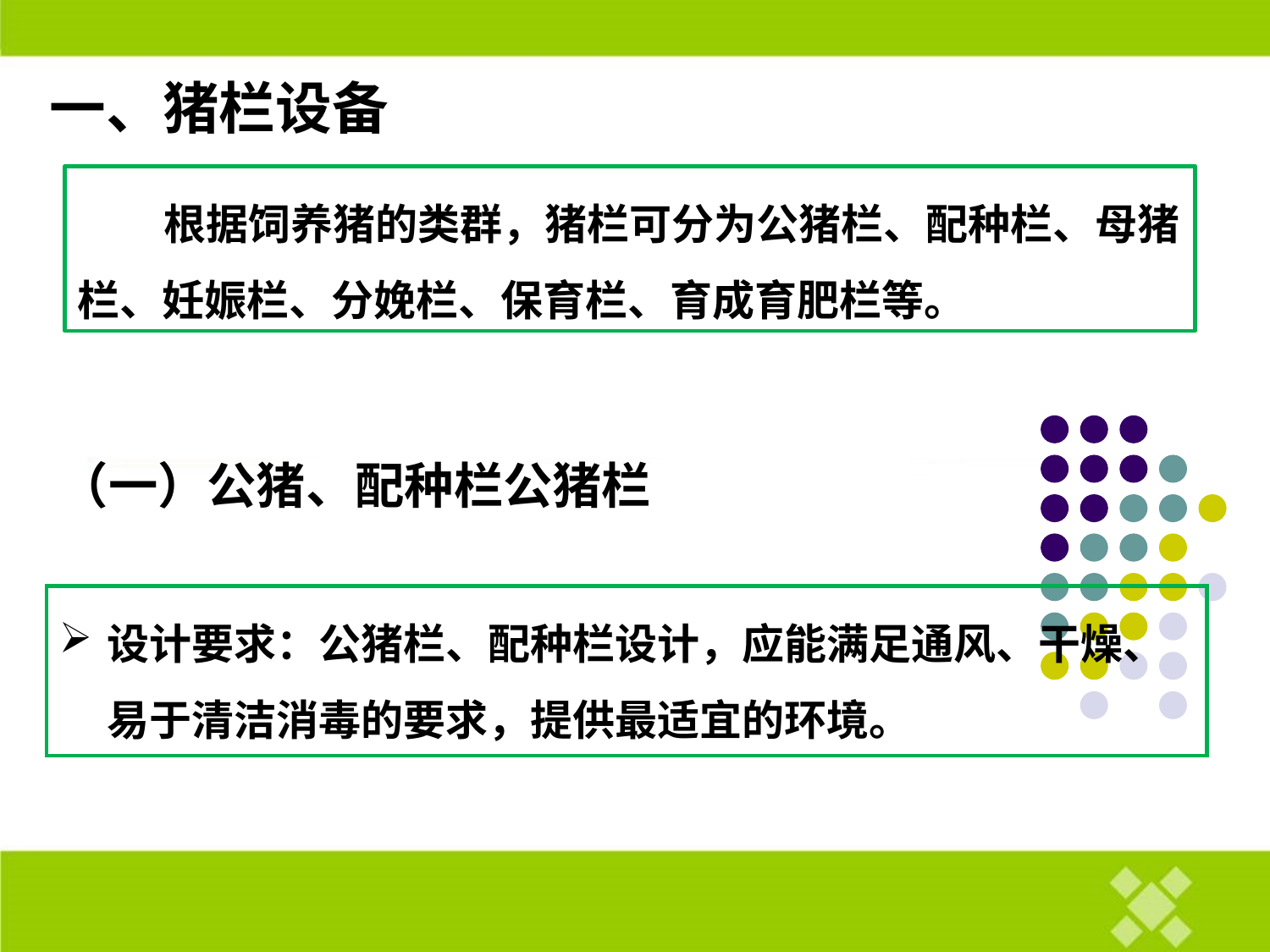

一、猪栏设备
        根据饲养猪的类群，猪栏可分为公猪栏、配种栏、母猪栏、妊娠栏、分娩栏、保育栏、育成育肥栏等。
（一）公猪、配种栏公猪栏
设计要求：公猪栏、配种栏设计，应能满足通风、干燥、易于清洁消毒的要求，提供最适宜的环境。